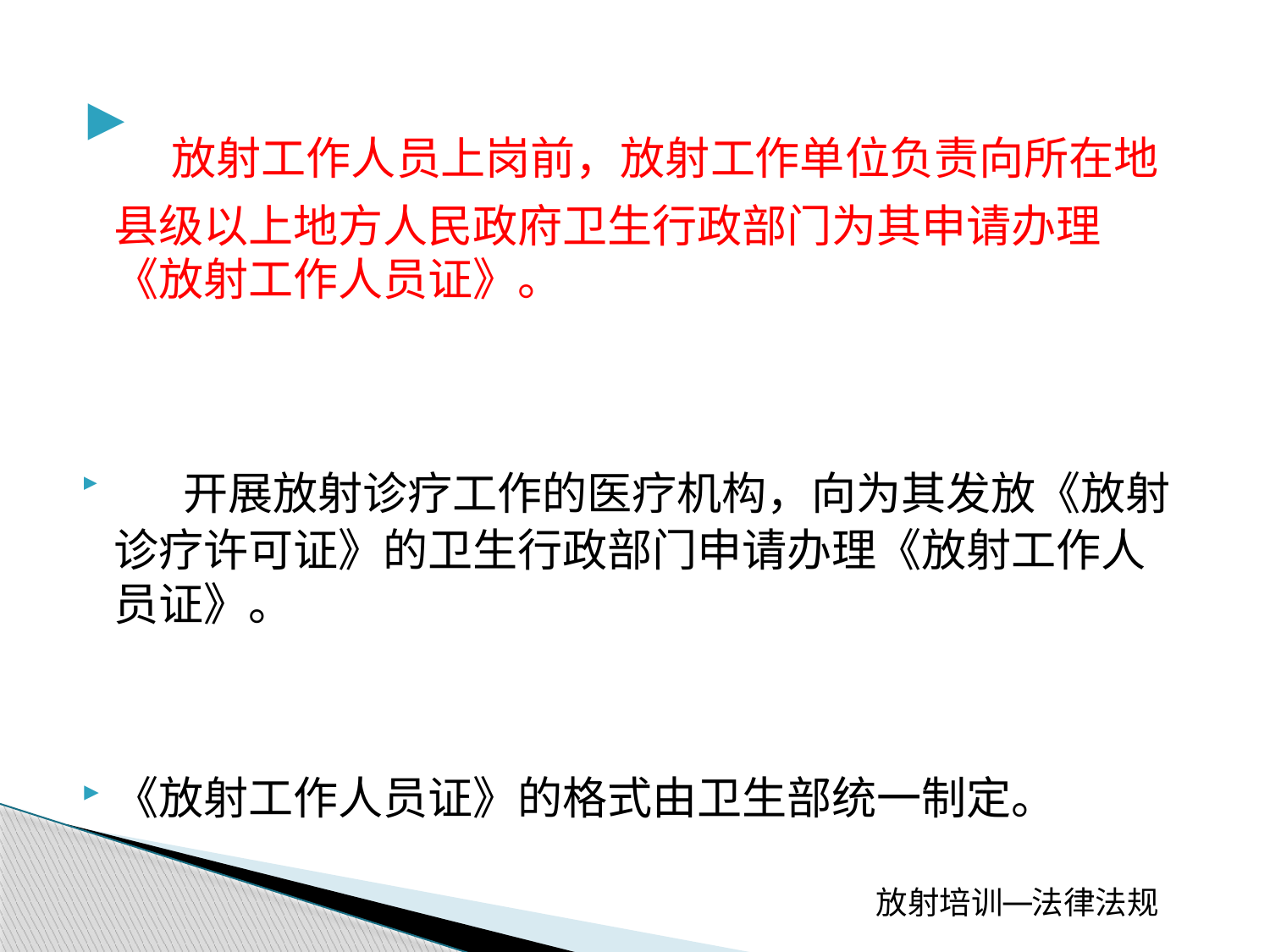

#
 放射工作人员上岗前，放射工作单位负责向所在地县级以上地方人民政府卫生行政部门为其申请办理《放射工作人员证》。

     开展放射诊疗工作的医疗机构，向为其发放《放射诊疗许可证》的卫生行政部门申请办理《放射工作人员证》。

《放射工作人员证》的格式由卫生部统一制定。
放射培训—法律法规